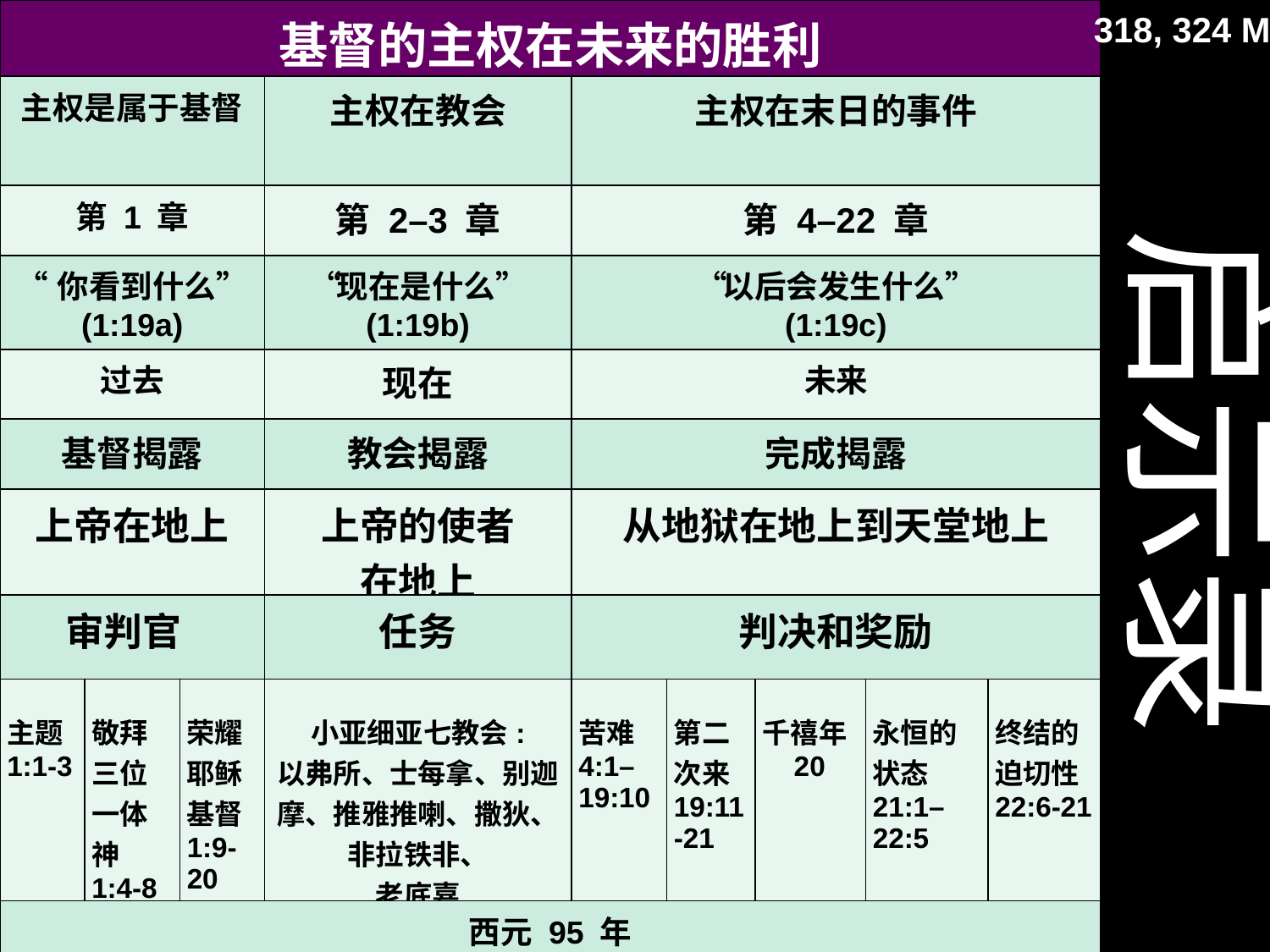

| 基督的主权在未来的胜利 |  |  |  |  |  |  |  |  |
| --- | --- | --- | --- | --- | --- | --- | --- | --- |
| 主权是属于基督 |  |  | 主权在教会 | 主权在末日的事件 |  |  |  |  |
| 第 1 章 |  |  | 第 2–3 章 | 第 4–22 章 |  |  |  |  |
| “你看到什么” (1:19a) |  |  | “现在是什么” (1:19b) | “以后会发生什么” (1:19c) |  |  |  |  |
| 过去 |  |  | 现在 | 未来 |  |  |  |  |
| 基督揭露 |  |  | 教会揭露 | 完成揭露 |  |  |  |  |
| 上帝在地上 |  |  | 上帝的使者 在地上 | 从地狱在地上到天堂地上 |  |  |  |  |
| 审判官 |  |  | 任务 | 判决和奖励 |  |  |  |  |
| 主题 1:1-3 | 敬拜三位一体神 1:4-8 | 荣耀耶稣基督 1:9- 20 | 小亚细亚七教会: 以弗所、士每拿、别迦摩、推雅推喇、撒狄、非拉铁非、 老底嘉 | 苦难 4:1– 19:10 | 第二次来 19:11-21 | 千禧年 20 | 永恒的状态 21:1–22:5 | 终结的迫切性 22:6-21 |
| 西元 95 年 |  |  |  |  |  |  |  |  |
318, 324 M
318
#
启示录